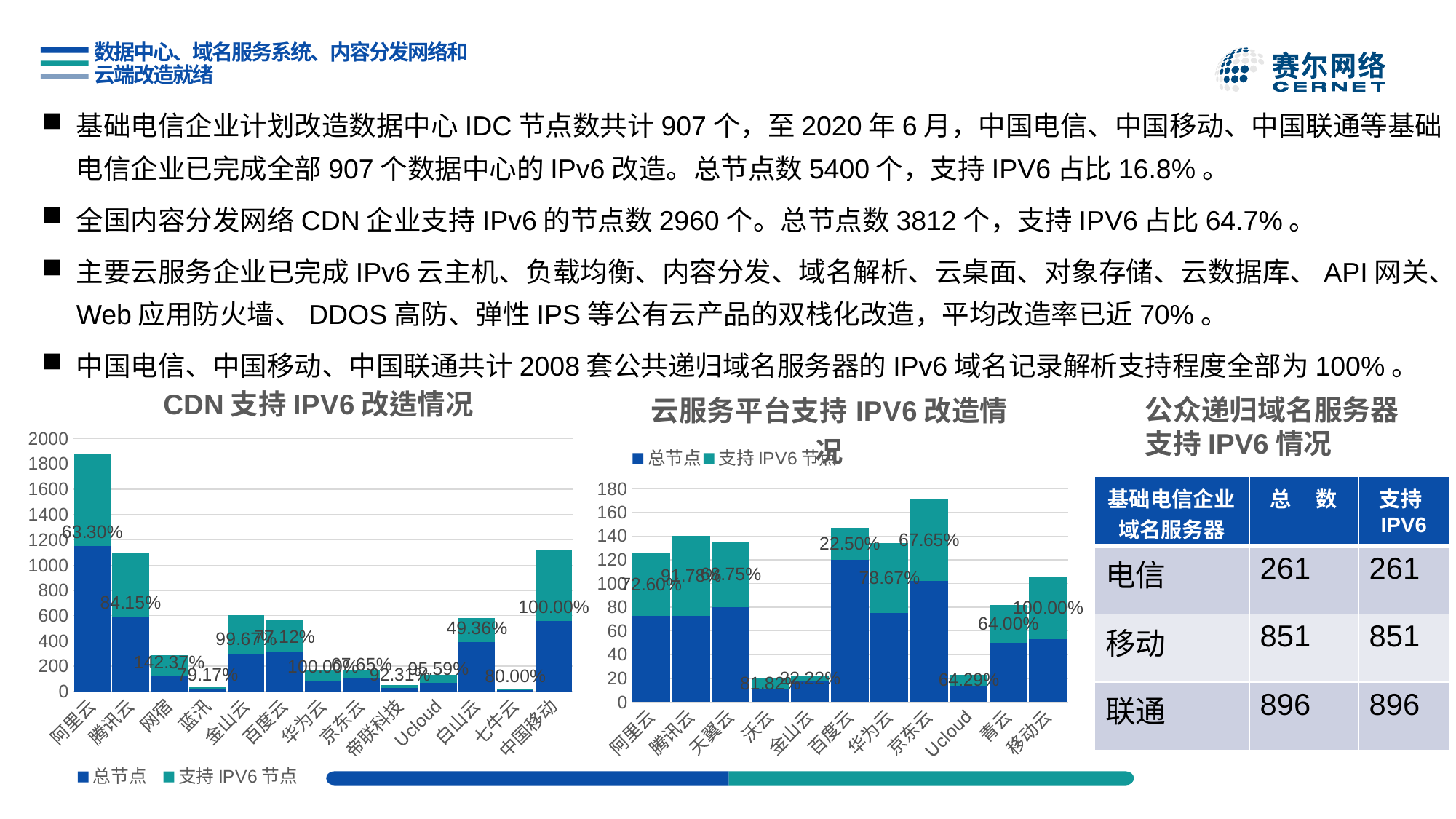

# 数据中心、域名服务系统、内容分发网络和云端改造就绪
基础电信企业计划改造数据中心IDC节点数共计907个，至2020年6月，中国电信、中国移动、中国联通等基础电信企业已完成全部907个数据中心的IPv6改造。总节点数5400个，支持IPV6占比16.8%。
全国内容分发网络CDN企业支持IPv6的节点数2960个。总节点数3812个，支持IPV6占比64.7%。
主要云服务企业已完成IPv6云主机、负载均衡、内容分发、域名解析、云桌面、对象存储、云数据库、API网关、Web应用防火墙、DDOS高防、弹性IPS等公有云产品的双栈化改造，平均改造率已近70%。
中国电信、中国移动、中国联通共计2008套公共递归域名服务器的IPv6域名记录解析支持程度全部为100%。

### Chart: CDN支持IPV6改造情况

| Category | 总节点 | 支持IPV6节点 |
|---|---|---|
| 阿里云 | 1150.0 | 728.0 |
| 腾讯云 | 593.0 | 499.0 |
| 网宿 | 118.0 | 168.0 |
| 蓝汛 | 24.0 | 19.0 |
| 金山云 | 302.0 | 301.0 |
| 百度云 | 319.0 | 246.0 |
| 华为云 | 83.0 | 83.0 |
| 京东云 | 102.0 | 69.0 |
| 帝联科技 | 26.0 | 24.0 |
| Ucloud | 68.0 | 65.0 |
| 白山云 | 389.0 | 192.0 |
| 七牛云 | 10.0 | 8.0 |
| 中国移动 | 558.0 | 558.0 |

### Chart: 云服务平台支持IPV6改造情况

| Category | 总节点 | 支持IPV6节点 |
|---|---|---|
| 阿里云 | 73.0 | 53.0 |
| 腾讯云 | 73.0 | 67.0 |
| 天翼云 | 80.0 | 55.0 |
| 沃云 | 11.0 | 9.0 |
| 金山云 | 18.0 | 4.0 |
| 百度云 | 120.0 | 27.0 |
| 华为云 | 75.0 | 59.0 |
| 京东云 | 102.0 | 69.0 |
| Ucloud | 14.0 | 9.0 |
| 青云 | 50.0 | 32.0 |
| 移动云 | 53.0 | 53.0 |
公众递归域名服务器
支持IPV6情况
| 基础电信企业域名服务器 | 总 数 | 支持IPV6 |
| --- | --- | --- |
| 电信 | 261 | 261 |
| 移动 | 851 | 851 |
| 联通 | 896 | 896 |